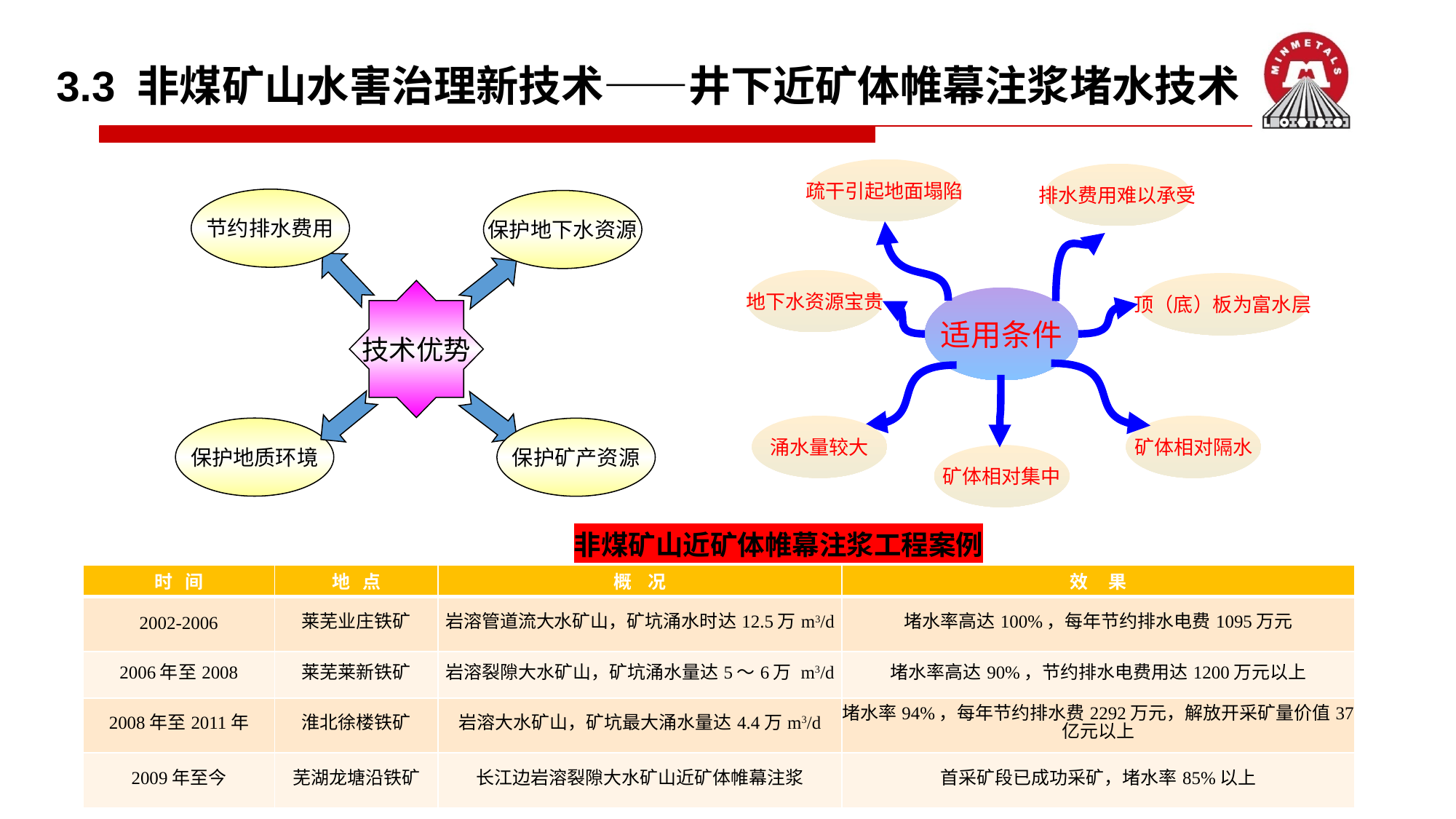

3.3 非煤矿山水害治理新技术——井下近矿体帷幕注浆堵水技术
疏干引起地面塌陷
排水费用难以承受
地下水资源宝贵
顶（底）板为富水层
适用条件
涌水量较大
矿体相对隔水
矿体相对集中
节约排水费用
保护地下水资源

技术优势

保护地质环境
保护矿产资源
非煤矿山近矿体帷幕注浆工程案例
| 时 间 | 地 点 | 概 况 | 效 果 |
| --- | --- | --- | --- |
| 2002-2006 | 莱芜业庄铁矿 | 岩溶管道流大水矿山，矿坑涌水时达12.5万m3/d | 堵水率高达100%，每年节约排水电费1095万元 |
| 2006年至2008 | 莱芜莱新铁矿 | 岩溶裂隙大水矿山，矿坑涌水量达5～6万 m3/d | 堵水率高达90%，节约排水电费用达1200万元以上 |
| 2008年至2011年 | 淮北徐楼铁矿 | 岩溶大水矿山，矿坑最大涌水量达4.4万m3/d | 堵水率94%，每年节约排水费2292万元，解放开采矿量价值37亿元以上 |
| 2009年至今 | 芜湖龙塘沿铁矿 | 长江边岩溶裂隙大水矿山近矿体帷幕注浆 | 首采矿段已成功采矿，堵水率85%以上 |